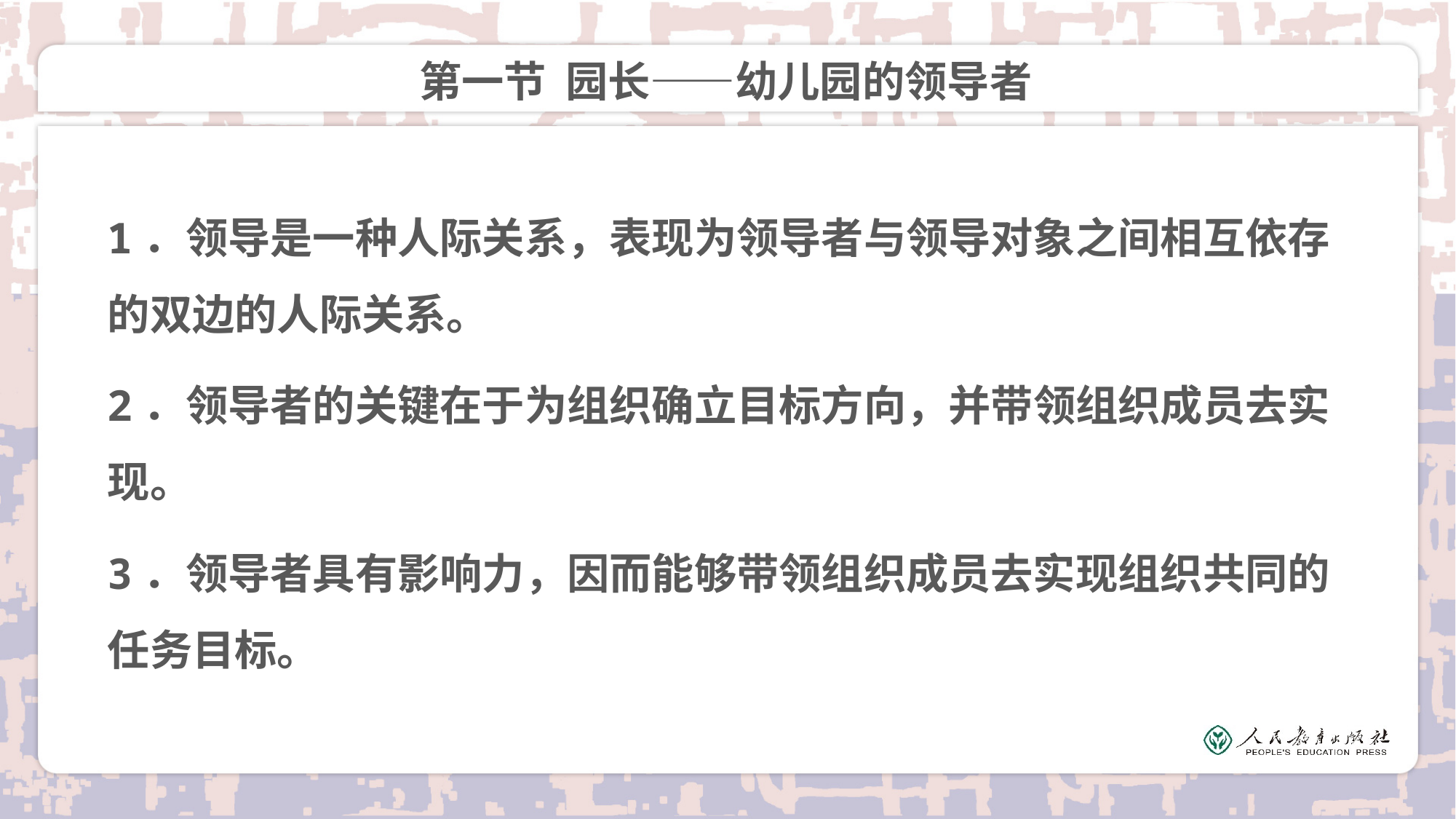

# 第一节  园长——幼儿园的领导者
1．领导是一种人际关系，表现为领导者与领导对象之间相互依存的双边的人际关系。
2．领导者的关键在于为组织确立目标方向，并带领组织成员去实现。
3．领导者具有影响力，因而能够带领组织成员去实现组织共同的任务目标。